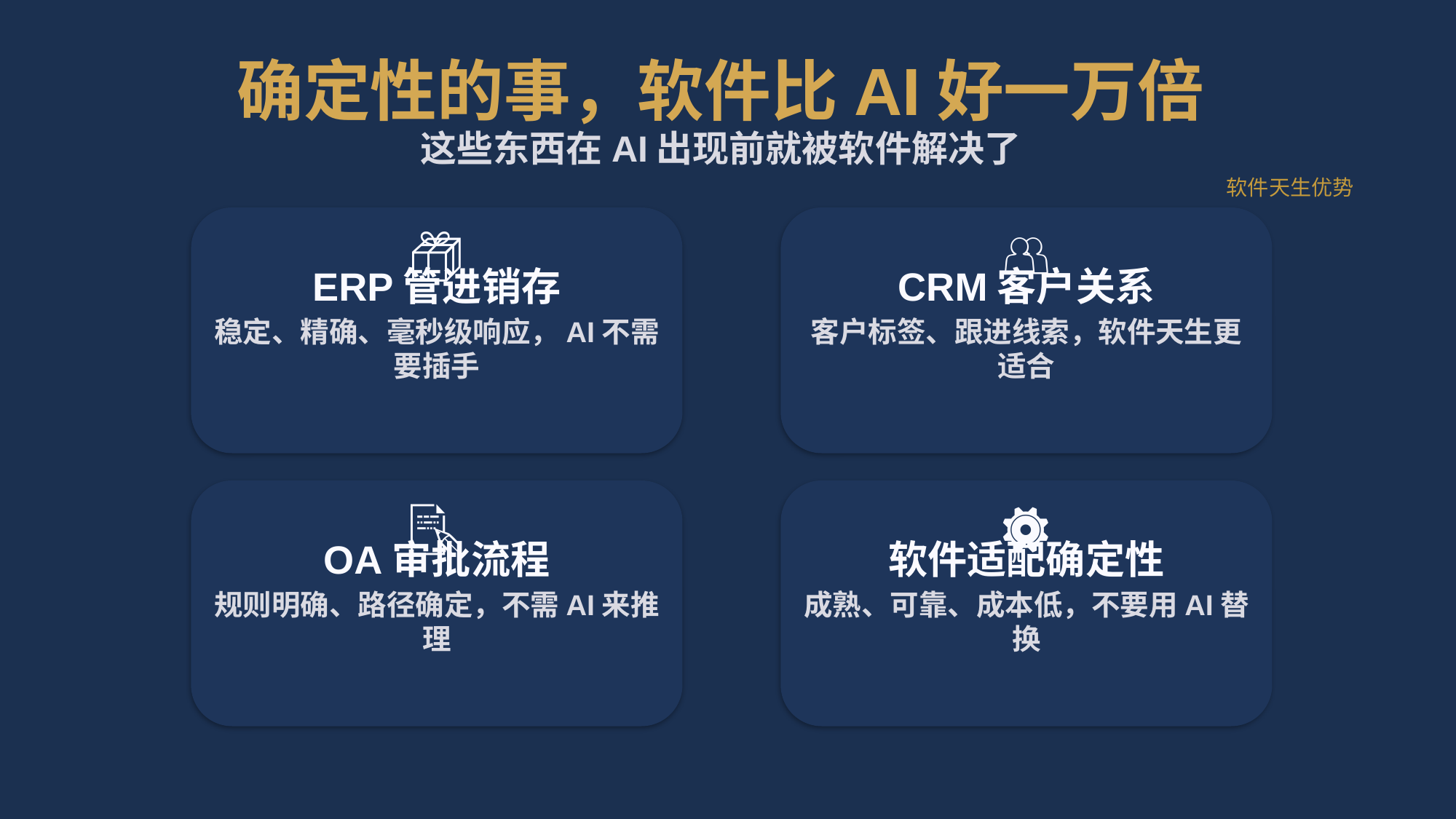

确定性的事，软件比AI好一万倍
这些东西在AI出现前就被软件解决了
软件天生优势

📦
👥
ERP管进销存
CRM客户关系
稳定、精确、毫秒级响应，AI不需要插手
客户标签、跟进线索，软件天生更适合

📝
⚙️
OA审批流程
软件适配确定性
规则明确、路径确定，不需AI来推理
成熟、可靠、成本低，不要用AI替换